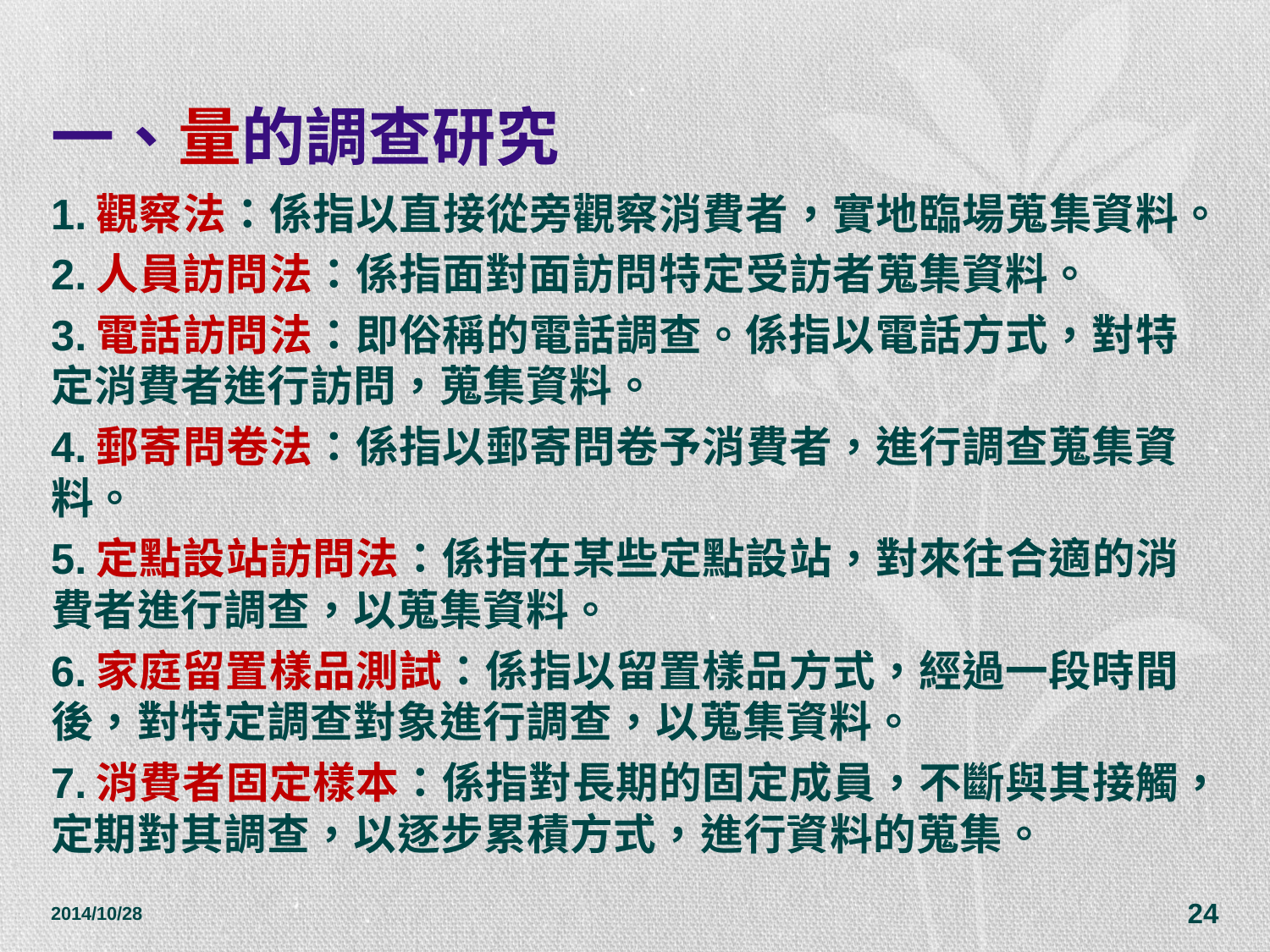

# 一、量的調查研究
1.觀察法：係指以直接從旁觀察消費者，實地臨場蒐集資料。
2.人員訪問法：係指面對面訪問特定受訪者蒐集資料。
3.電話訪問法：即俗稱的電話調查。係指以電話方式，對特定消費者進行訪問，蒐集資料。
4.郵寄問卷法：係指以郵寄問卷予消費者，進行調查蒐集資料。
5.定點設站訪問法：係指在某些定點設站，對來往合適的消費者進行調查，以蒐集資料。
6.家庭留置樣品測試：係指以留置樣品方式，經過一段時間後，對特定調查對象進行調查，以蒐集資料。
7.消費者固定樣本：係指對長期的固定成員，不斷與其接觸，定期對其調查，以逐步累積方式，進行資料的蒐集。
2014/10/28
24